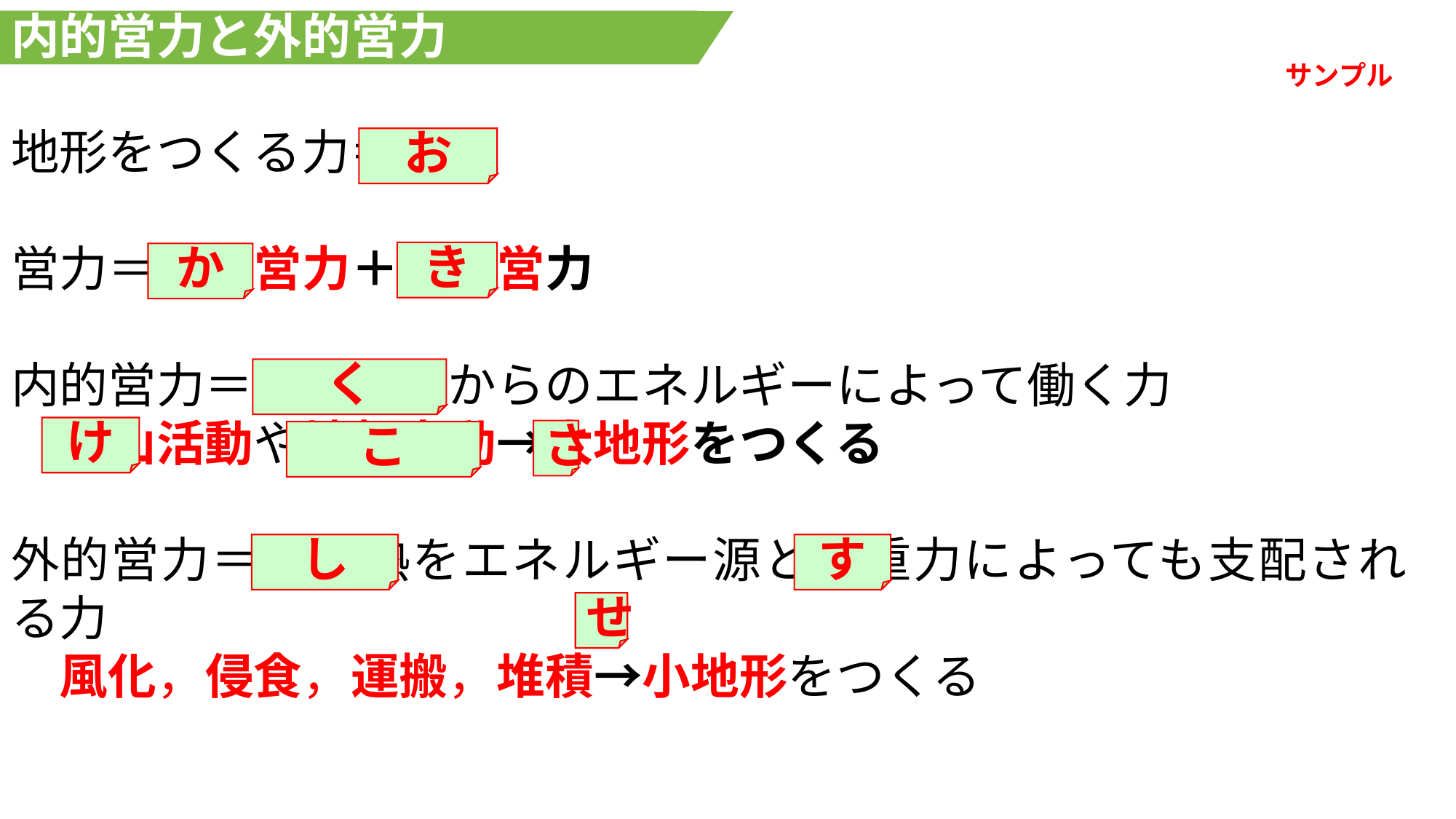

内的営力と外的営力

地形をつくる力＝営力

営力＝内的営力＋外的営力

内的営力＝地球内部からのエネルギーによって働く力
　火山活動や地殻変動→大地形をつくる

外的営力＝太陽熱をエネルギー源とし重力によっても支配される力
　風化，侵食，運搬，堆積→小地形をつくる
サンプル
お
き
か
く
け
さ
こ
し
す
せ